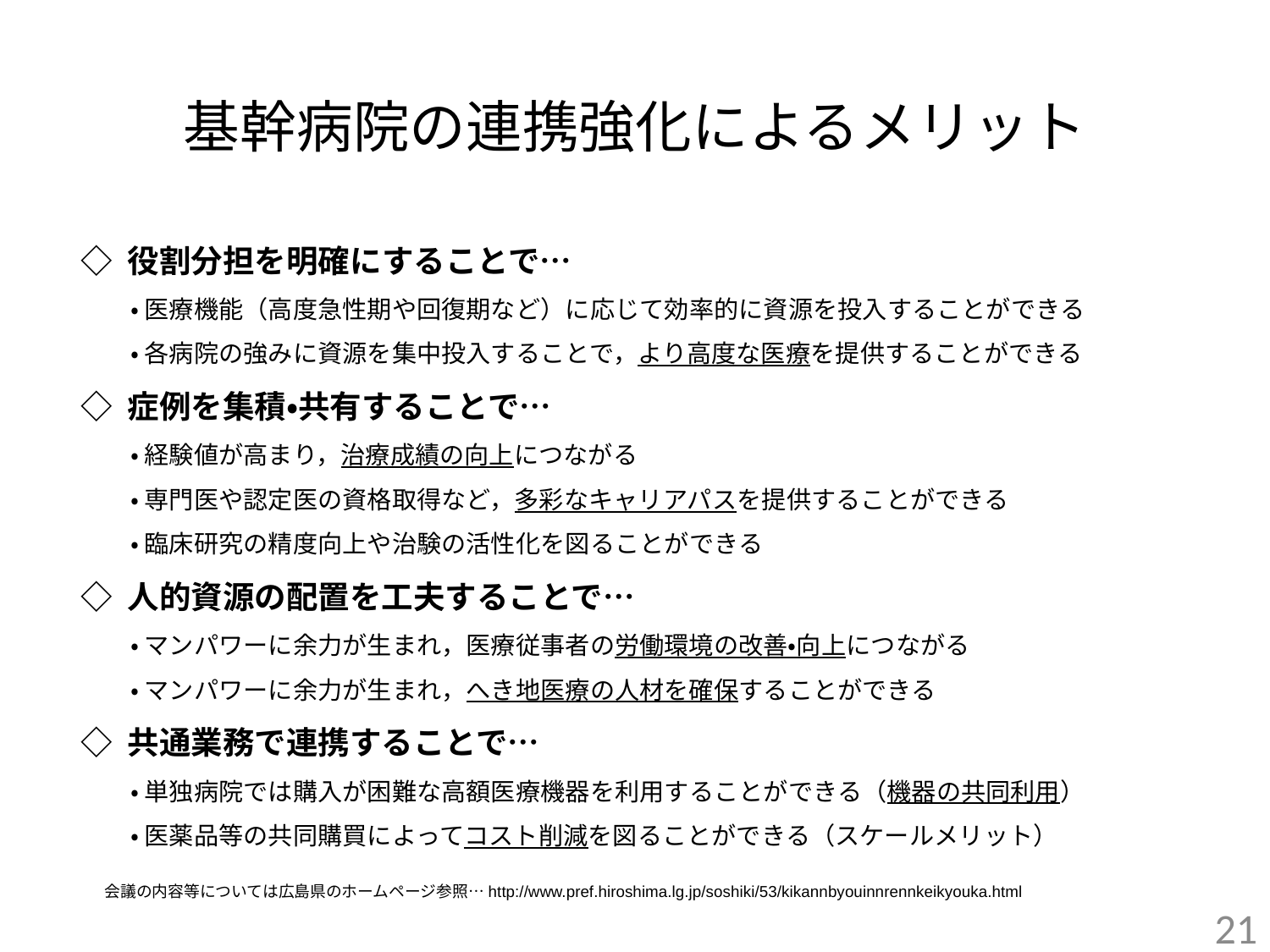

# 基幹病院の連携強化によるメリット
◇ 役割分担を明確にすることで…
　　・ 医療機能（高度急性期や回復期など）に応じて効率的に資源を投入することができる
　　・ 各病院の強みに資源を集中投入することで，より高度な医療を提供することができる
◇ 症例を集積・共有することで…
　　・ 経験値が高まり，治療成績の向上につながる
　　・ 専門医や認定医の資格取得など，多彩なキャリアパスを提供することができる
　　・ 臨床研究の精度向上や治験の活性化を図ることができる
◇ 人的資源の配置を工夫することで…
　　・ マンパワーに余力が生まれ，医療従事者の労働環境の改善・向上につながる
　　・ マンパワーに余力が生まれ，へき地医療の人材を確保することができる
◇ 共通業務で連携することで…
　　・ 単独病院では購入が困難な高額医療機器を利用することができる（機器の共同利用）
　　・ 医薬品等の共同購買によってコスト削減を図ることができる（スケールメリット）
会議の内容等については広島県のホームページ参照…http://www.pref.hiroshima.lg.jp/soshiki/53/kikannbyouinnrennkeikyouka.html
21